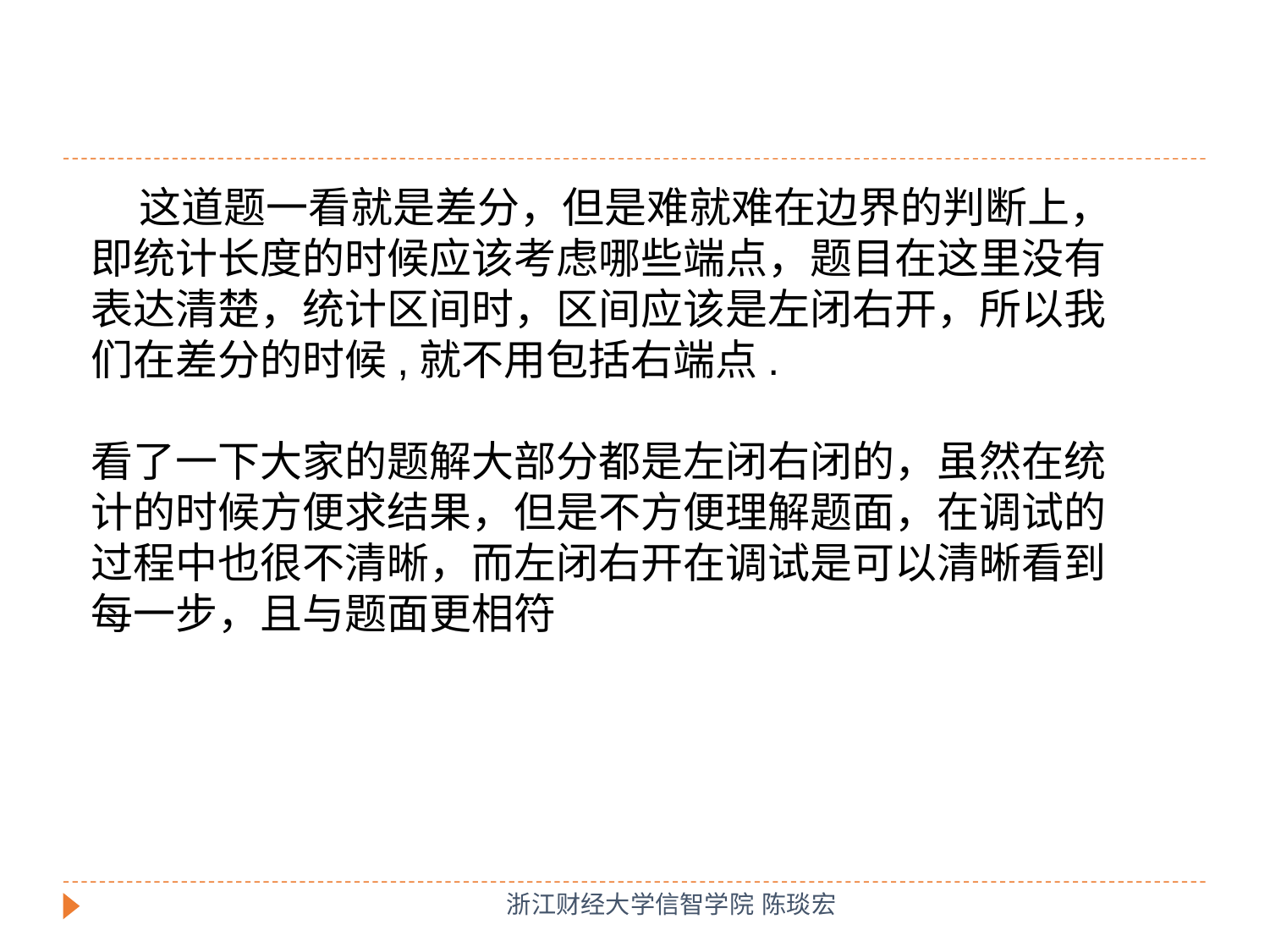

这道题一看就是差分，但是难就难在边界的判断上，即统计长度的时候应该考虑哪些端点，题目在这里没有表达清楚，统计区间时，区间应该是左闭右开，所以我们在差分的时候,就不用包括右端点.

看了一下大家的题解大部分都是左闭右闭的，虽然在统计的时候方便求结果，但是不方便理解题面，在调试的过程中也很不清晰，而左闭右开在调试是可以清晰看到每一步，且与题面更相符
浙江财经大学信智学院 陈琰宏
125